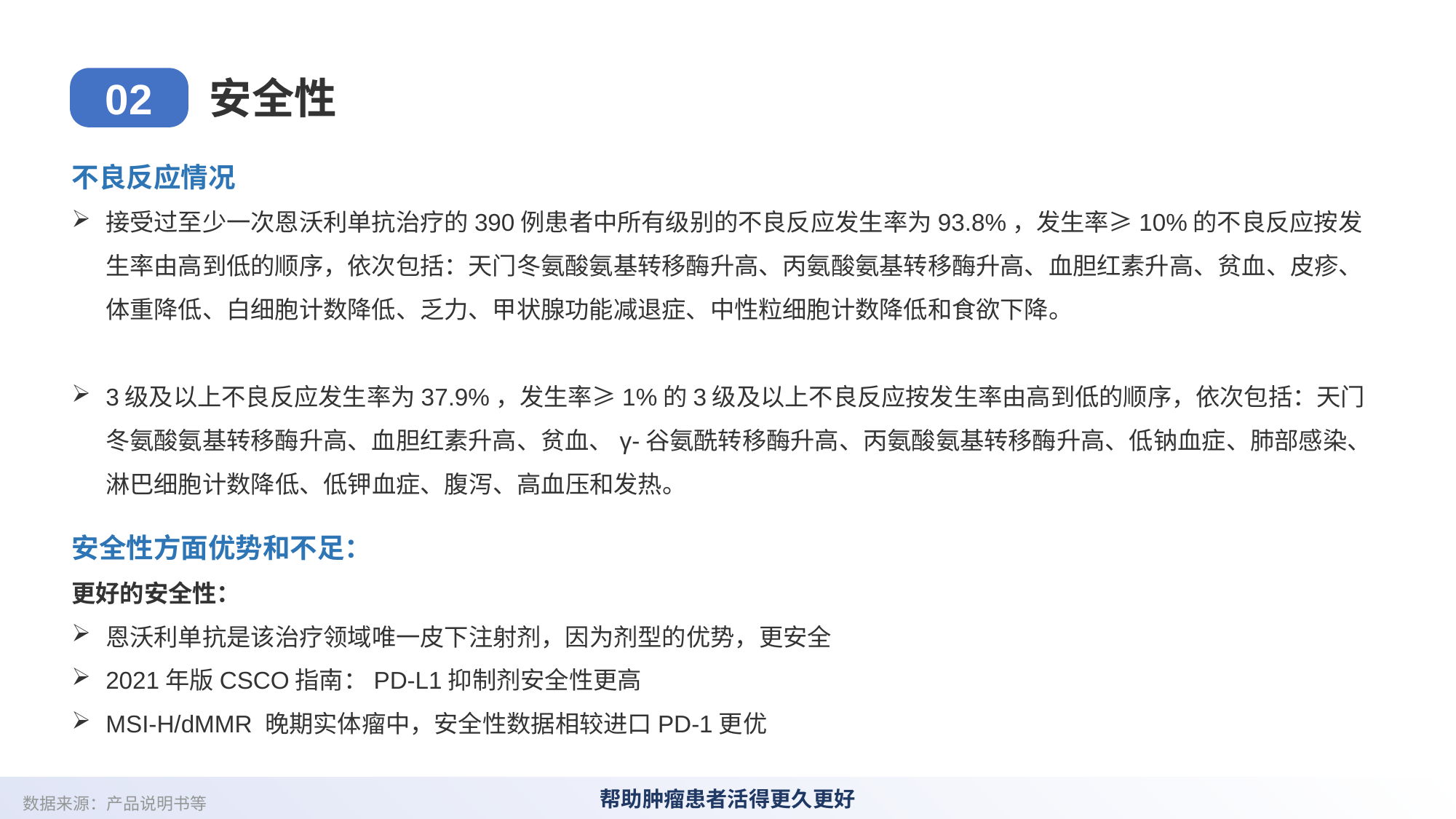

安全性
02
不良反应情况
接受过至少一次恩沃利单抗治疗的390例患者中所有级别的不良反应发生率为93.8%，发生率≥10%的不良反应按发生率由高到低的顺序，依次包括：天门冬氨酸氨基转移酶升高、丙氨酸氨基转移酶升高、血胆红素升高、贫血、皮疹、体重降低、白细胞计数降低、乏力、甲状腺功能减退症、中性粒细胞计数降低和食欲下降。

3级及以上不良反应发生率为37.9%，发生率≥1%的3级及以上不良反应按发生率由高到低的顺序，依次包括：天门冬氨酸氨基转移酶升高、血胆红素升高、贫血、γ-谷氨酰转移酶升高、丙氨酸氨基转移酶升高、低钠血症、肺部感染、淋巴细胞计数降低、低钾血症、腹泻、高血压和发热。
安全性方面优势和不足：
更好的安全性：
恩沃利单抗是该治疗领域唯一皮下注射剂，因为剂型的优势，更安全
2021年版CSCO指南：PD-L1抑制剂安全性更高
MSI-H/dMMR 晚期实体瘤中，安全性数据相较进口PD-1更优

数据来源：产品说明书等